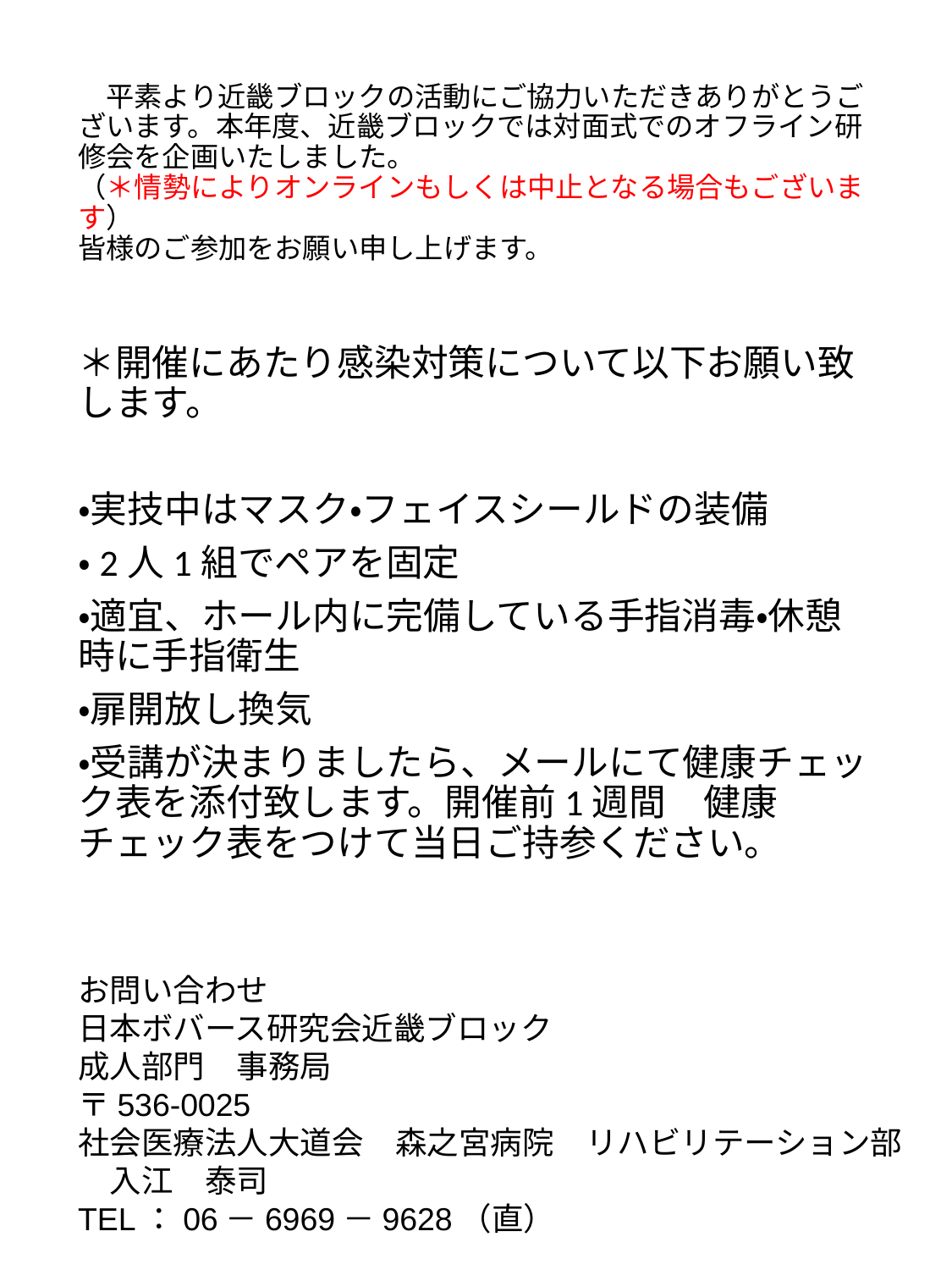

# 平素より近畿ブロックの活動にご協力いただきありがとうございます。本年度、近畿ブロックでは対面式でのオフライン研修会を企画いたしました。 （＊情勢によりオンラインもしくは中止となる場合もございます） 皆様のご参加をお願い申し上げます。
＊開催にあたり感染対策について以下お願い致します。

・実技中はマスク・フェイスシールドの装備
・2人1組でペアを固定
・適宜、ホール内に完備している手指消毒・休憩時に手指衛生
・扉開放し換気
・受講が決まりましたら、メールにて健康チェック表を添付致します。開催前1週間　健康チェック表をつけて当日ご持参ください。
お問い合わせ
日本ボバース研究会近畿ブロック
成人部門　事務局
〒536-0025
社会医療法人大道会　森之宮病院　リハビリテーション部　入江　泰司
TEL：06－6969－9628（直）